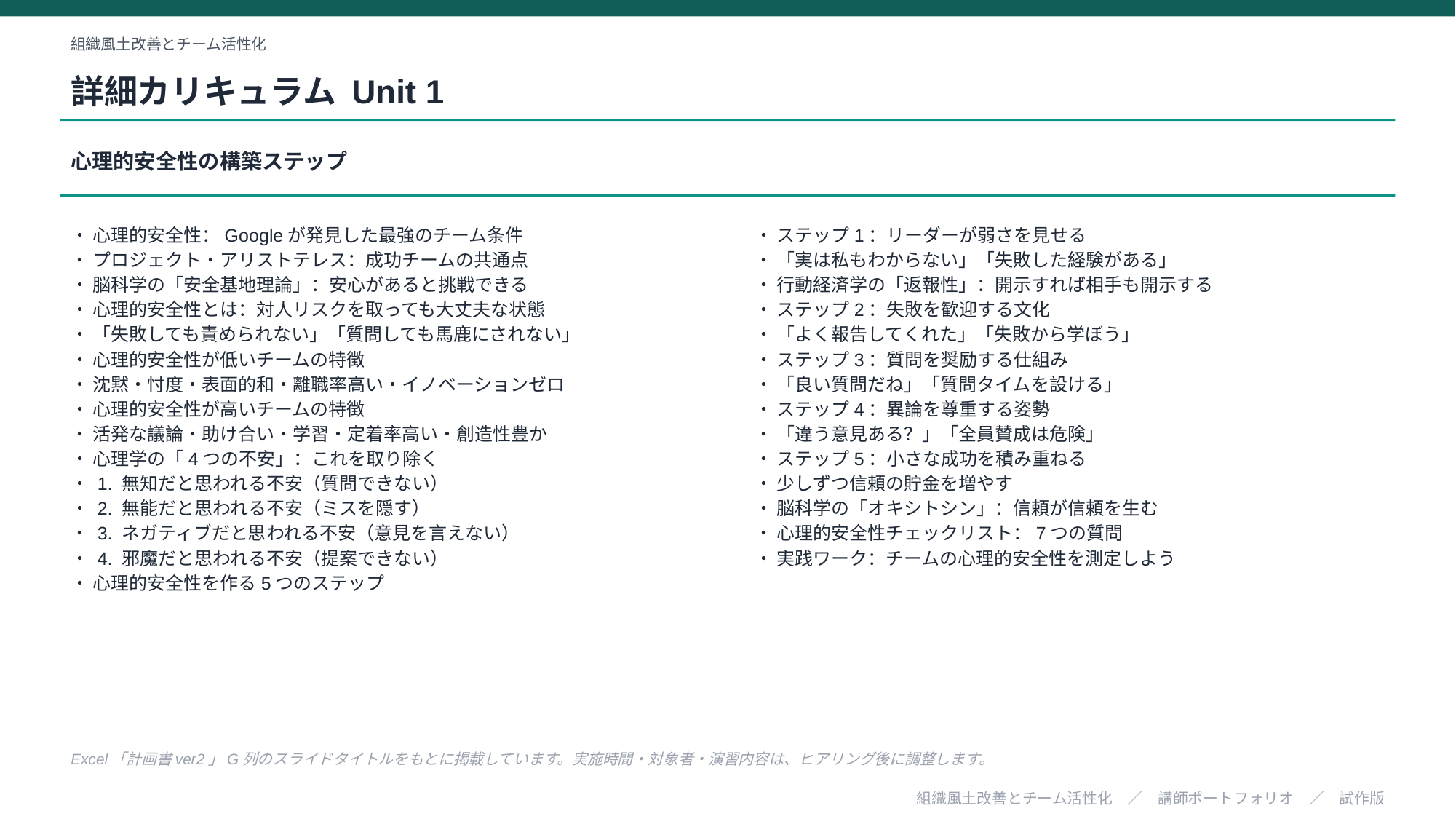

組織風土改善とチーム活性化
詳細カリキュラム Unit 1

心理的安全性の構築ステップ

・ 心理的安全性：Googleが発見した最強のチーム条件
・ プロジェクト・アリストテレス：成功チームの共通点
・ 脳科学の「安全基地理論」：安心があると挑戦できる
・ 心理的安全性とは：対人リスクを取っても大丈夫な状態
・ 「失敗しても責められない」「質問しても馬鹿にされない」
・ 心理的安全性が低いチームの特徴
・ 沈黙・忖度・表面的和・離職率高い・イノベーションゼロ
・ 心理的安全性が高いチームの特徴
・ 活発な議論・助け合い・学習・定着率高い・創造性豊か
・ 心理学の「4つの不安」：これを取り除く
・ 1. 無知だと思われる不安（質問できない）
・ 2. 無能だと思われる不安（ミスを隠す）
・ 3. ネガティブだと思われる不安（意見を言えない）
・ 4. 邪魔だと思われる不安（提案できない）
・ 心理的安全性を作る5つのステップ
・ ステップ1：リーダーが弱さを見せる
・ 「実は私もわからない」「失敗した経験がある」
・ 行動経済学の「返報性」：開示すれば相手も開示する
・ ステップ2：失敗を歓迎する文化
・ 「よく報告してくれた」「失敗から学ぼう」
・ ステップ3：質問を奨励する仕組み
・ 「良い質問だね」「質問タイムを設ける」
・ ステップ4：異論を尊重する姿勢
・ 「違う意見ある？」「全員賛成は危険」
・ ステップ5：小さな成功を積み重ねる
・ 少しずつ信頼の貯金を増やす
・ 脳科学の「オキシトシン」：信頼が信頼を生む
・ 心理的安全性チェックリスト：7つの質問
・ 実践ワーク：チームの心理的安全性を測定しよう
Excel「計画書ver2」G列のスライドタイトルをもとに掲載しています。実施時間・対象者・演習内容は、ヒアリング後に調整します。
組織風土改善とチーム活性化　／　講師ポートフォリオ　／　試作版